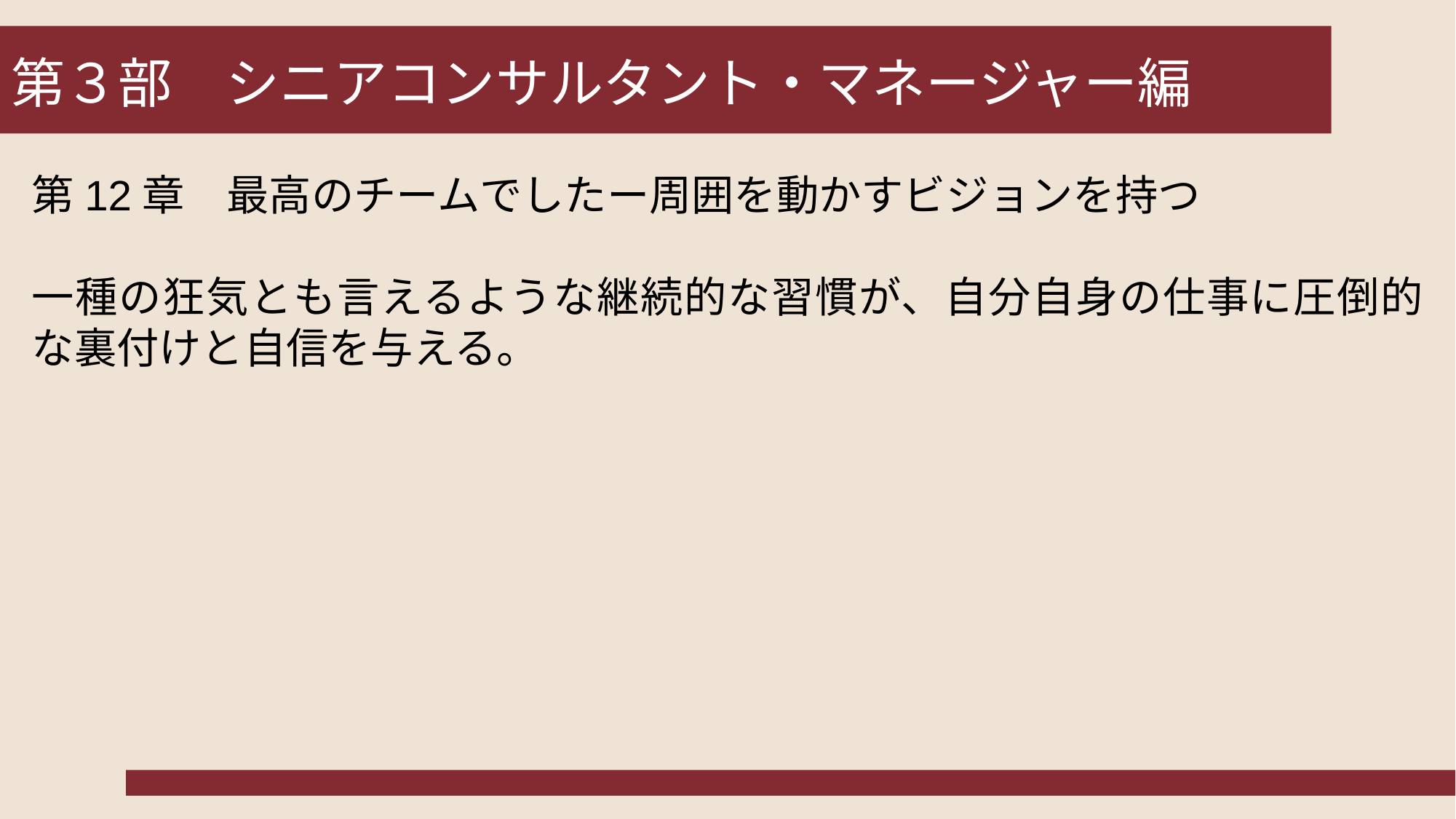

# 第３部　シニアコンサルタント・マネージャー編
第12章　最高のチームでしたー周囲を動かすビジョンを持つ

一種の狂気とも言えるような継続的な習慣が、自分自身の仕事に圧倒的な裏付けと自信を与える。
21